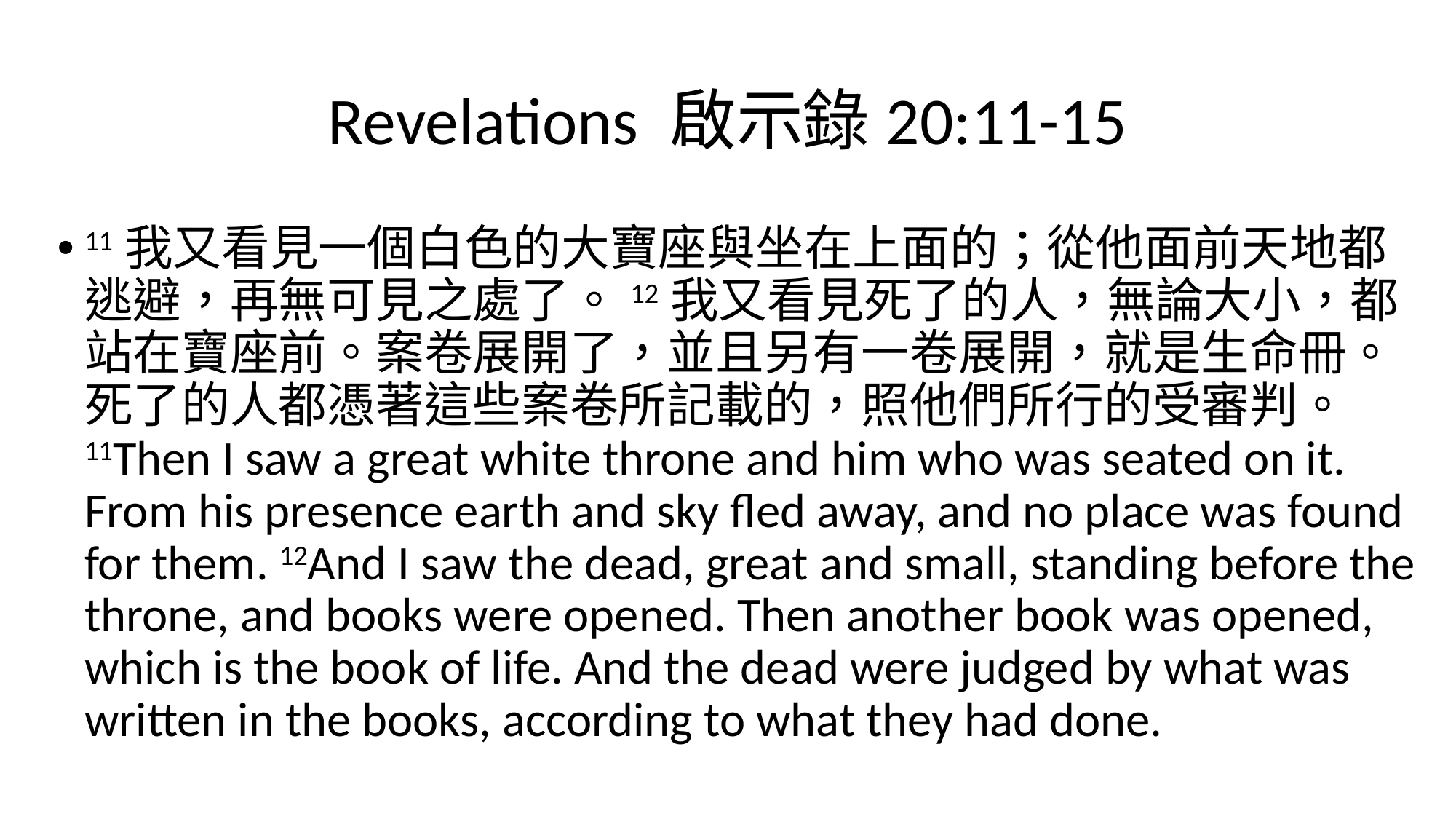

# Revelations 啟示錄20:11-15
11我又看見一個白色的大寶座與坐在上面的；從他面前天地都逃避，再無可見之處了。12我又看見死了的人，無論大小，都站在寶座前。案卷展開了，並且另有一卷展開，就是生命冊。死了的人都憑著這些案卷所記載的，照他們所行的受審判。
11Then I saw a great white throne and him who was seated on it. From his presence earth and sky fled away, and no place was found for them. 12And I saw the dead, great and small, standing before the throne, and books were opened. Then another book was opened, which is the book of life. And the dead were judged by what was written in the books, according to what they had done.